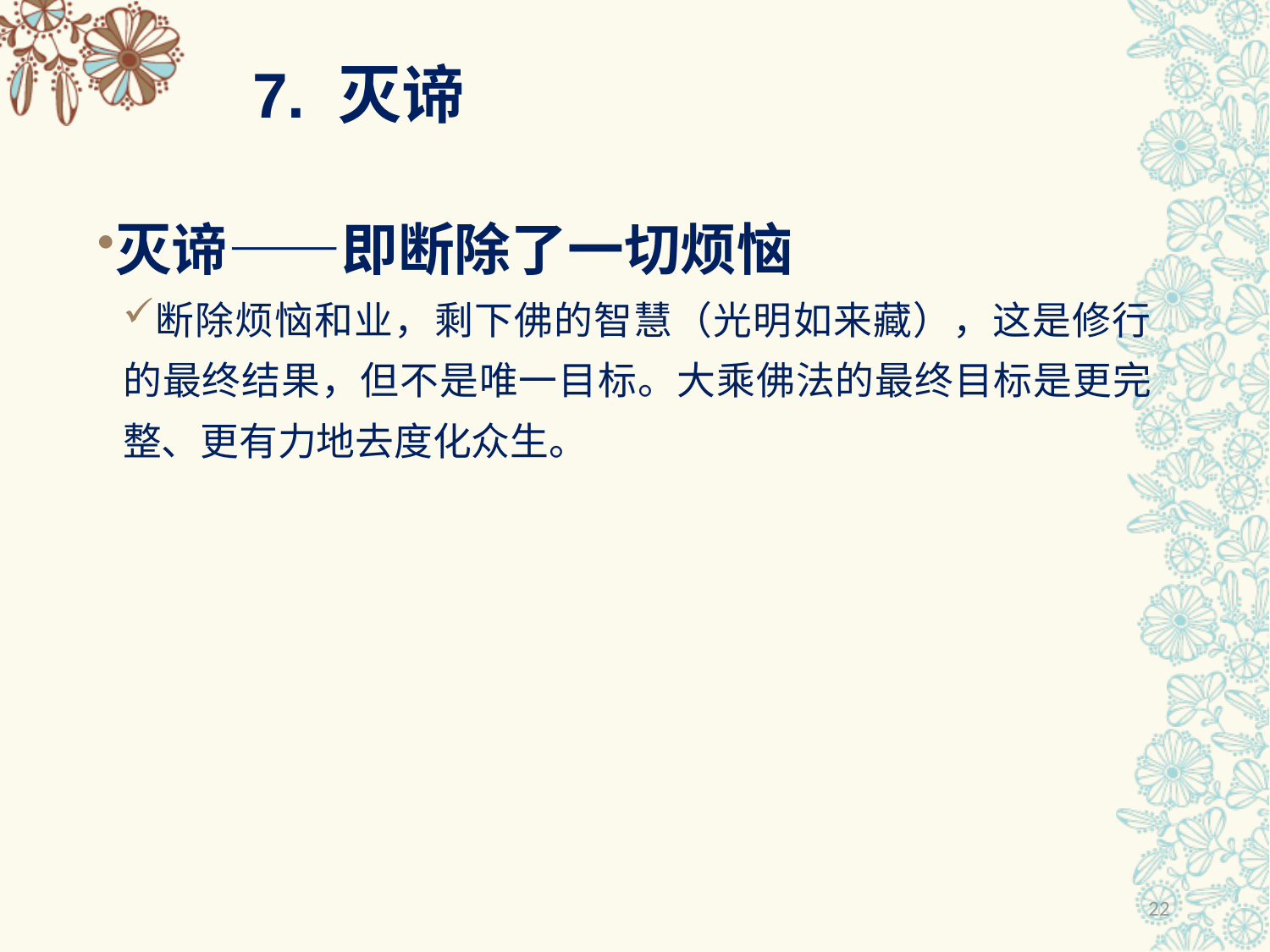

# 7. 灭谛
灭谛——即断除了一切烦恼
断除烦恼和业，剩下佛的智慧（光明如来藏），这是修行的最终结果，但不是唯一目标。大乘佛法的最终目标是更完整、更有力地去度化众生。

22